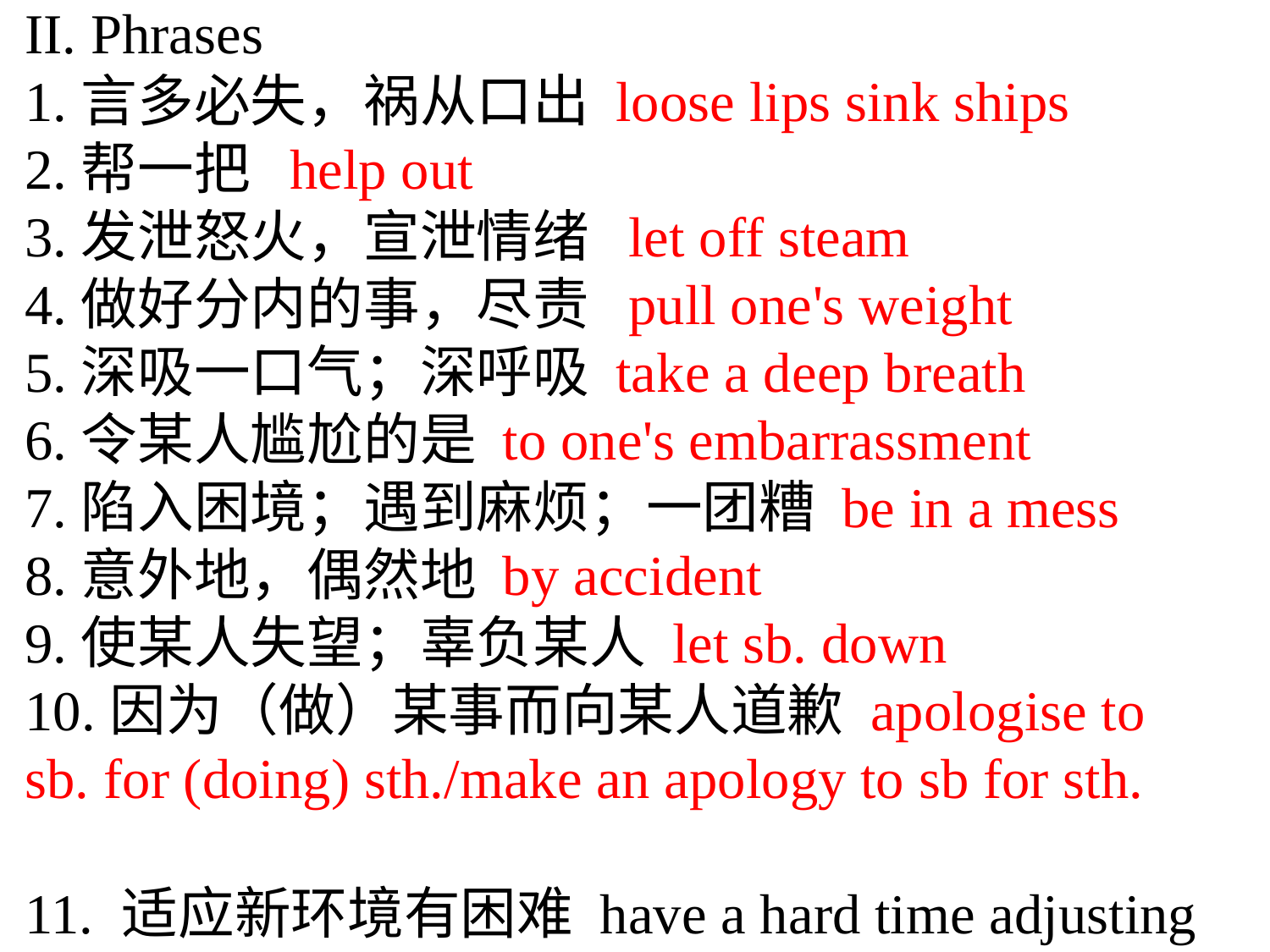

II. Phrases
1.言多必失，祸从口出 loose lips sink ships
2.帮一把  help out
3.发泄怒火，宣泄情绪  let off steam
4.做好分内的事，尽责  pull one's weight
5.深吸一口气；深呼吸 take a deep breath
6.令某人尴尬的是 to one's embarrassment
7.陷入困境；遇到麻烦；一团糟 be in a mess
8.意外地，偶然地 by accident
9.使某人失望；辜负某人 let sb. down
10.因为（做）某事而向某人道歉 apologise to sb. for (doing) sth./make an apology to sb for sth.
11. 适应新环境有困难 have a hard time adjusting to the new surroundings